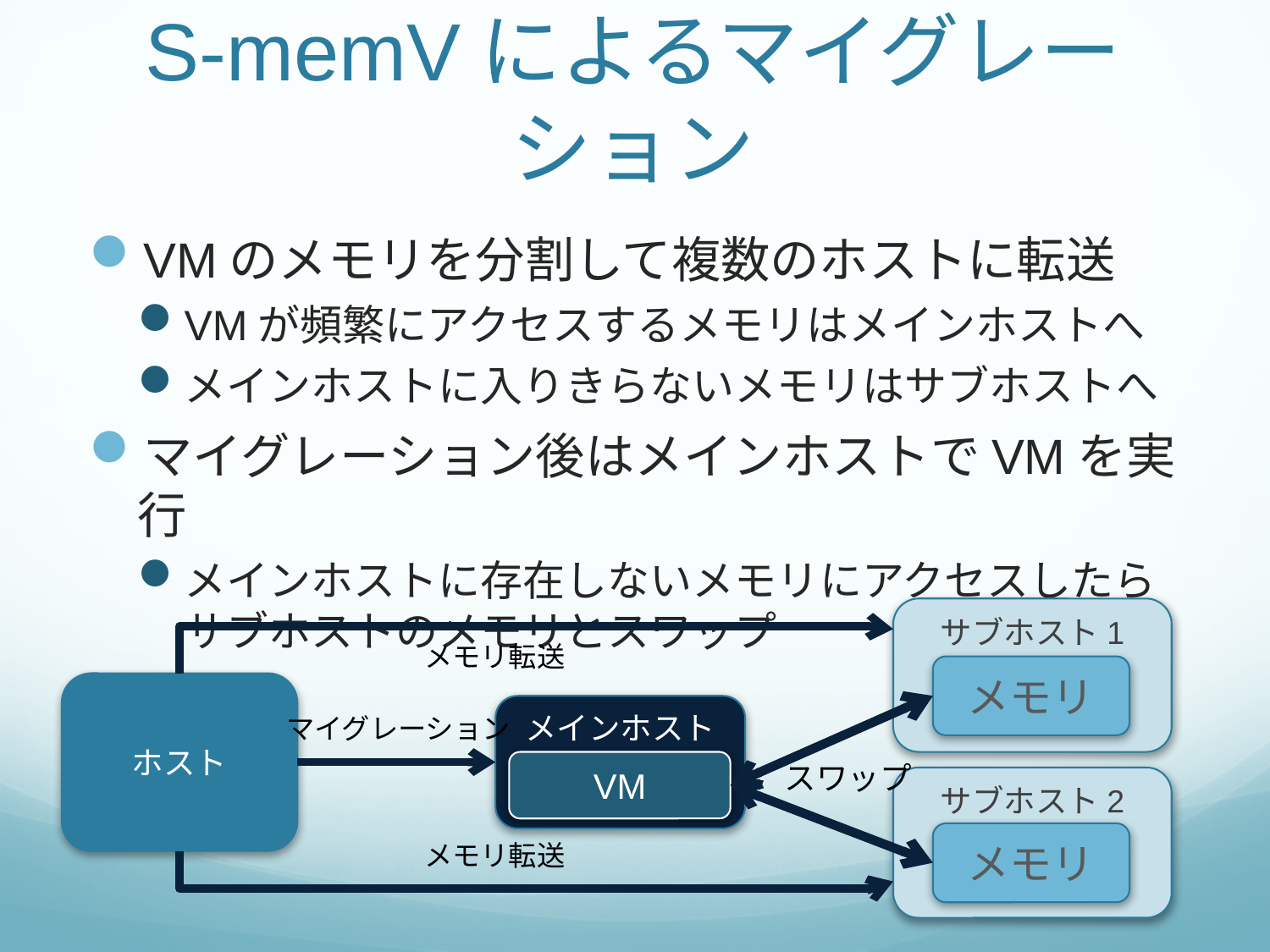

# S-memVによるマイグレーション
VMのメモリを分割して複数のホストに転送
VMが頻繁にアクセスするメモリはメインホストへ
メインホストに入りきらないメモリはサブホストへ
マイグレーション後はメインホストでVMを実行
メインホストに存在しないメモリにアクセスしたらサブホストのメモリとスワップ
サブホスト1
メモリ転送
メモリ
ホスト
メインホスト
マイグレーション
スワップ
VM
サブホスト2
メモリ
メモリ転送